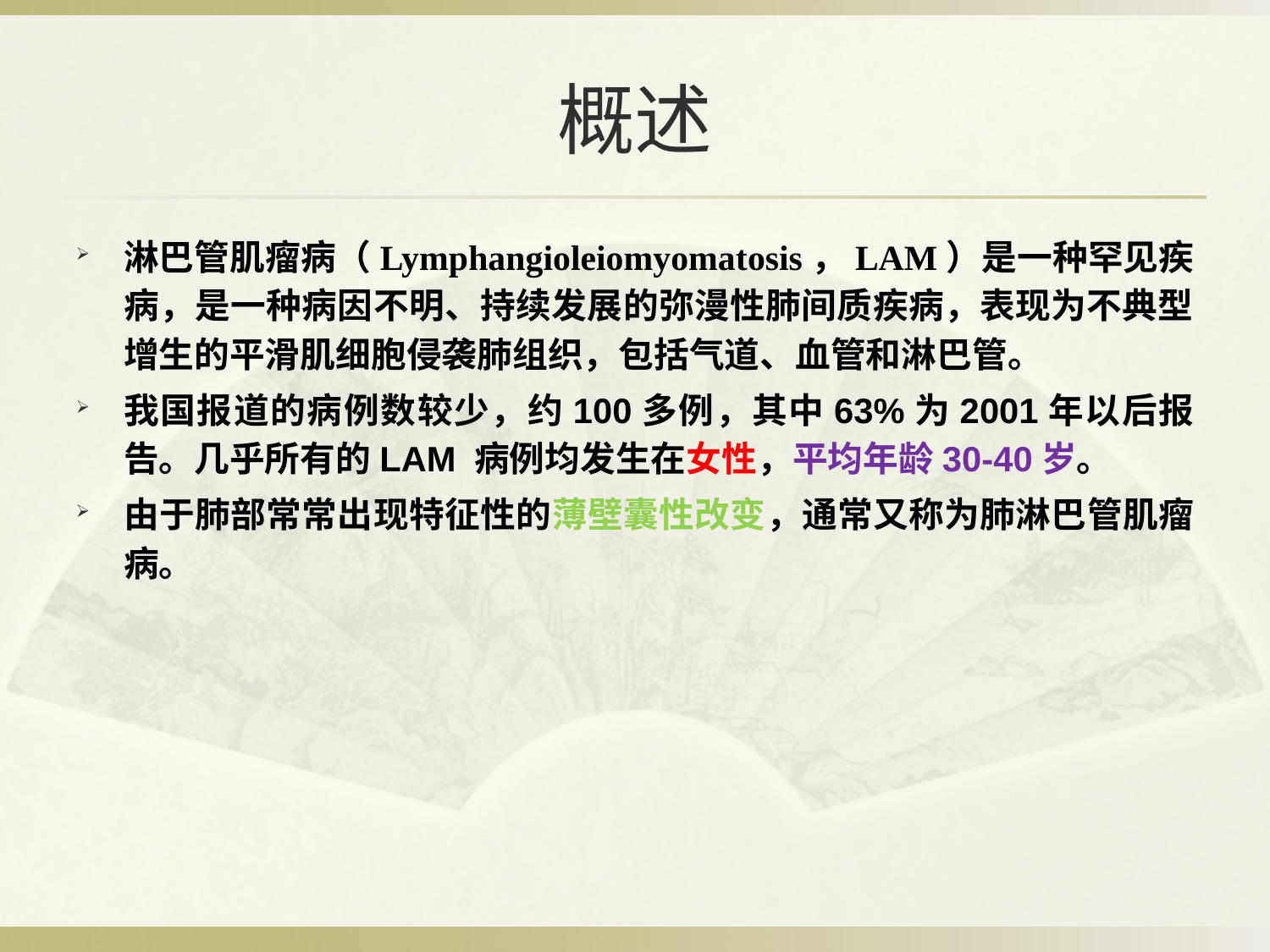

# 概述
淋巴管肌瘤病（Lymphangioleiomyomatosis，LAM）是一种罕见疾病，是一种病因不明、持续发展的弥漫性肺间质疾病，表现为不典型增生的平滑肌细胞侵袭肺组织，包括气道、血管和淋巴管。
我国报道的病例数较少，约100多例，其中63%为2001年以后报告。几乎所有的LAM 病例均发生在女性，平均年龄30-40岁。
由于肺部常常出现特征性的薄壁囊性改变，通常又称为肺淋巴管肌瘤病。